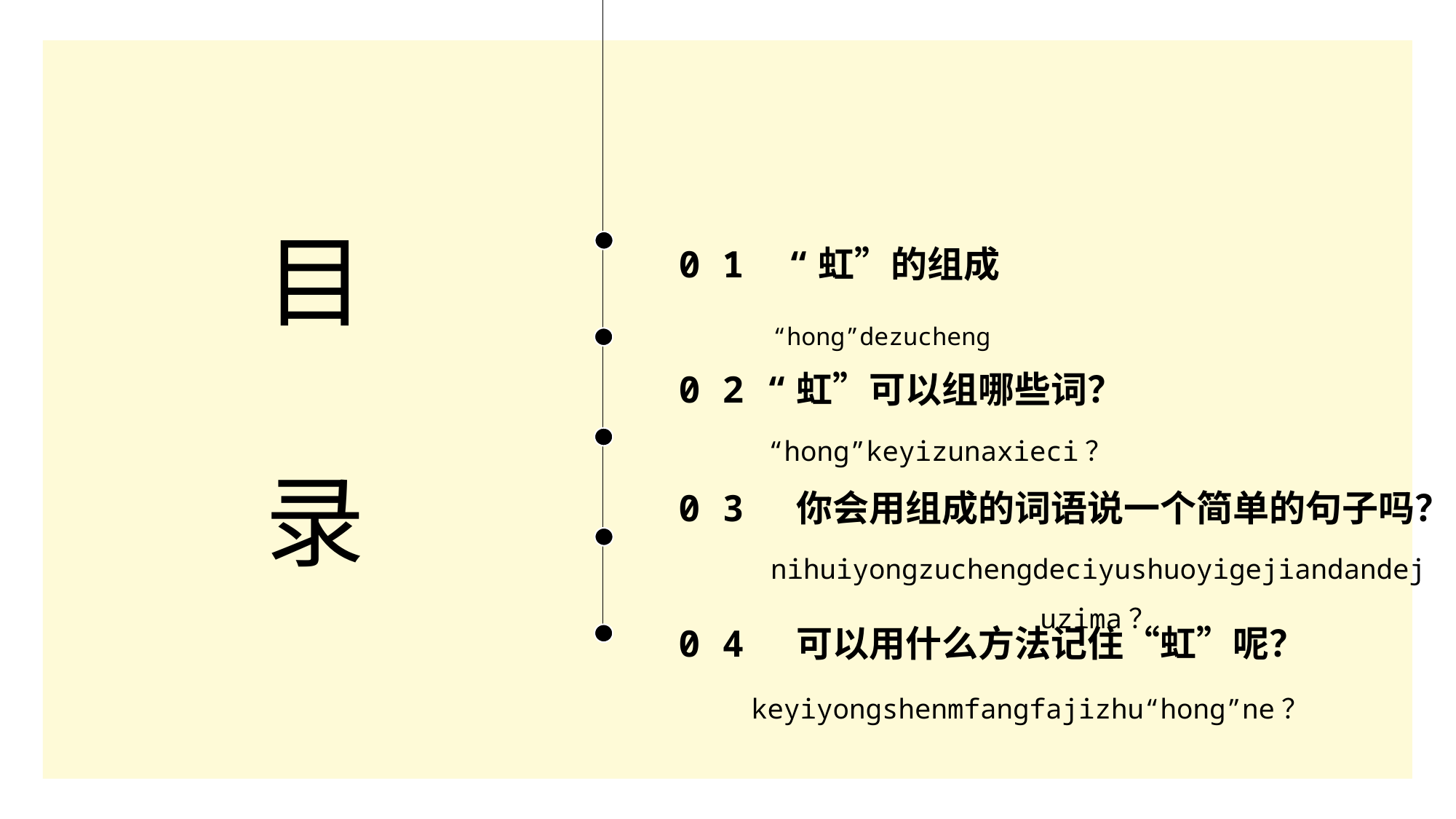

目

录
0 1  “虹”的组成
“hong”dezucheng
0 2 “虹”可以组哪些词？
“hong”keyizunaxieci？
0 3  你会用组成的词语说一个简单的句子吗？
nihuiyongzuchengdeciyushuoyigejiandandejuzima？
0 4  可以用什么方法记住“虹”呢？
keyiyongshenmfangfajizhu“hong”ne？